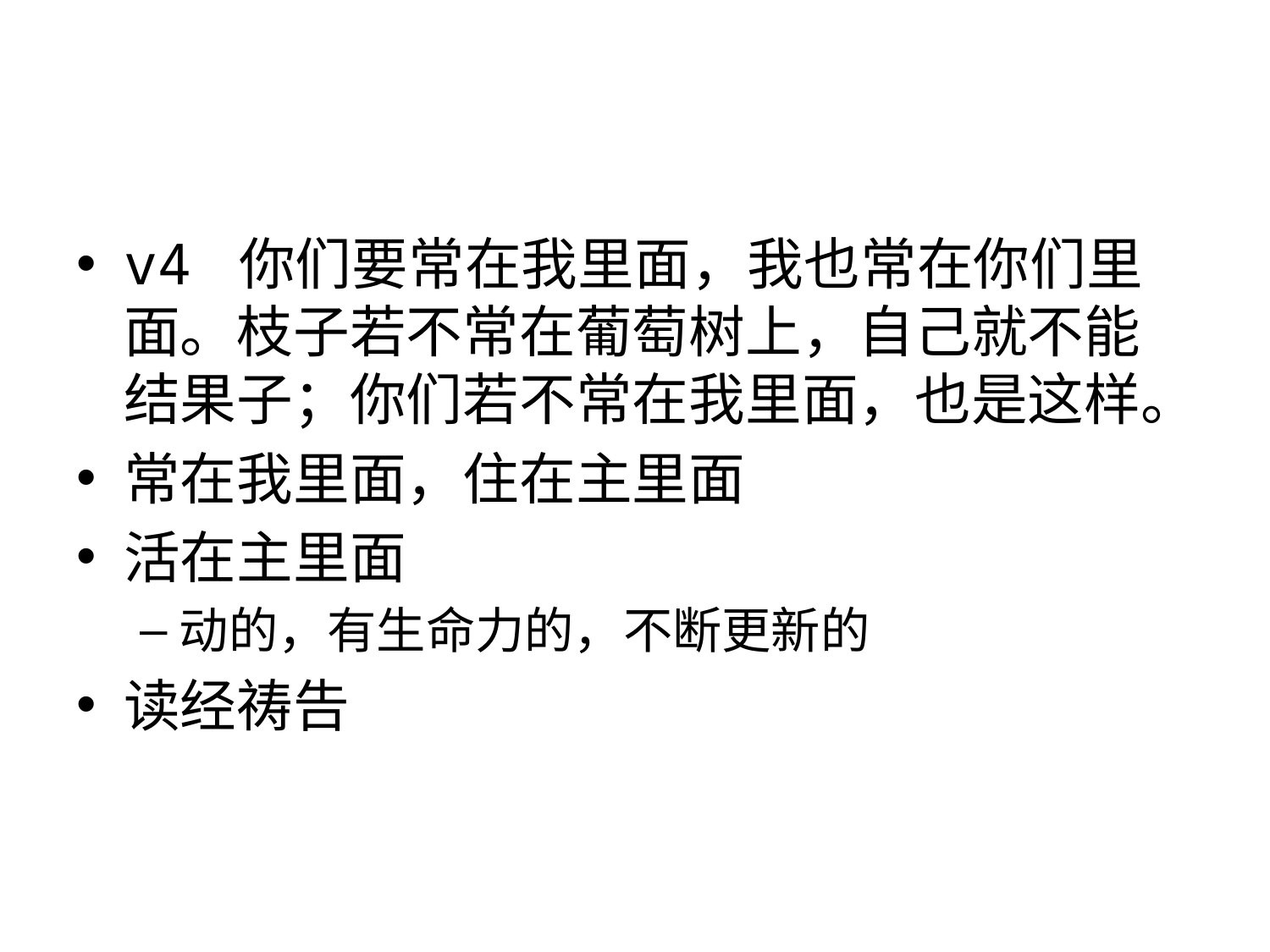

#
v4 你们要常在我里面，我也常在你们里面。枝子若不常在葡萄树上，自己就不能结果子；你们若不常在我里面，也是这样。
常在我里面，住在主里面
活在主里面
动的，有生命力的，不断更新的
读经祷告